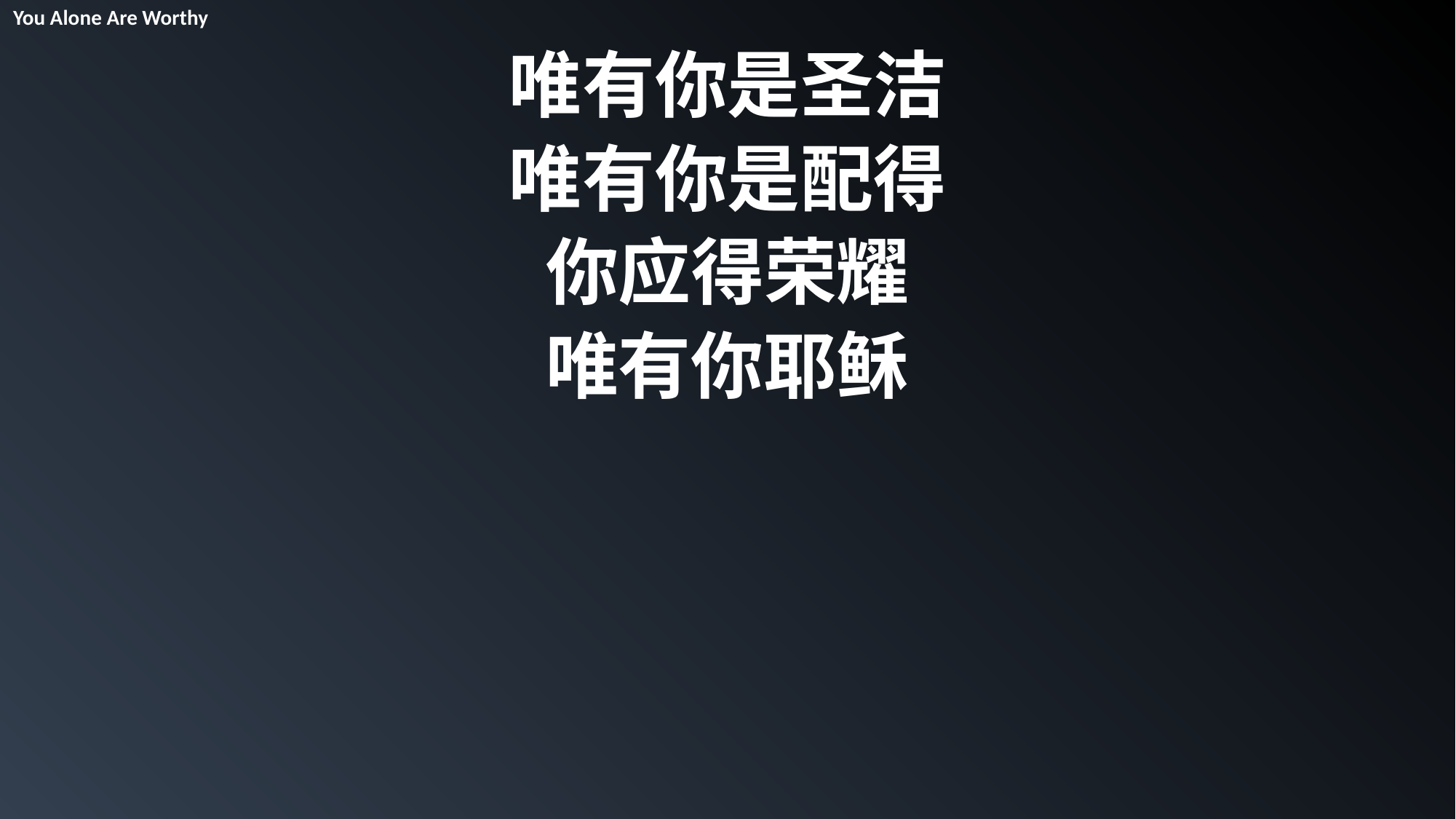

You Alone Are Worthy
唯有你是圣洁
唯有你是配得
你应得荣耀
唯有你耶稣